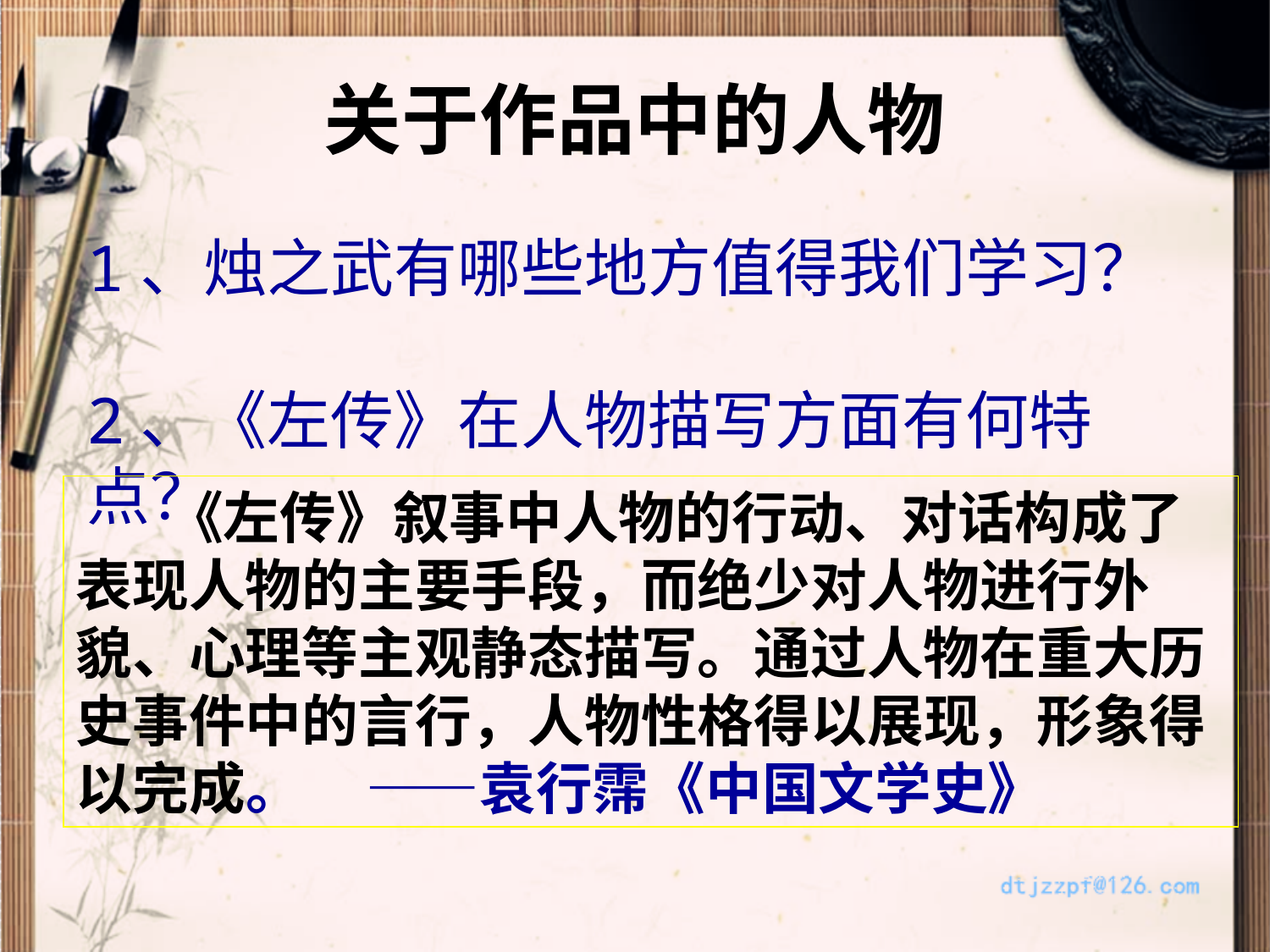

关于作品中的人物
1、烛之武有哪些地方值得我们学习？

2、《左传》在人物描写方面有何特点？
      《左传》叙事中人物的行动、对话构成了表现人物的主要手段，而绝少对人物进行外貌、心理等主观静态描写。通过人物在重大历史事件中的言行，人物性格得以展现，形象得以完成。     ——袁行霈《中国文学史》